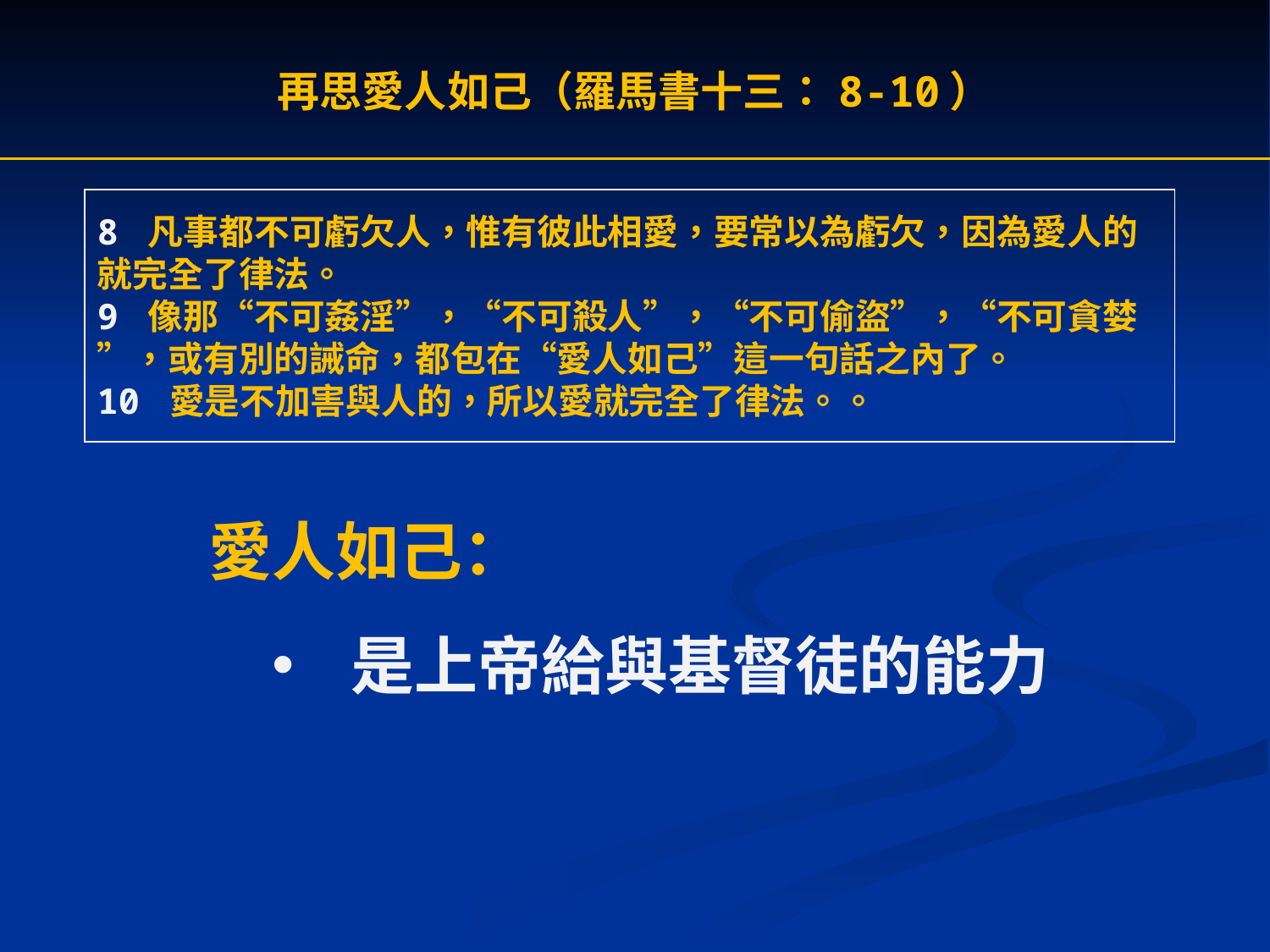

再思愛人如己（羅馬書十三：8-10）
8 凡事都不可虧欠人，惟有彼此相愛，要常以為虧欠，因為愛人的就完全了律法。
9 像那“不可姦淫”，“不可殺人”，“不可偷盜”，“不可貪婪”，或有別的誡命，都包在“愛人如己”這一句話之內了。
10 愛是不加害與人的，所以愛就完全了律法。。
愛人如己：
是上帝給與基督徒的能力